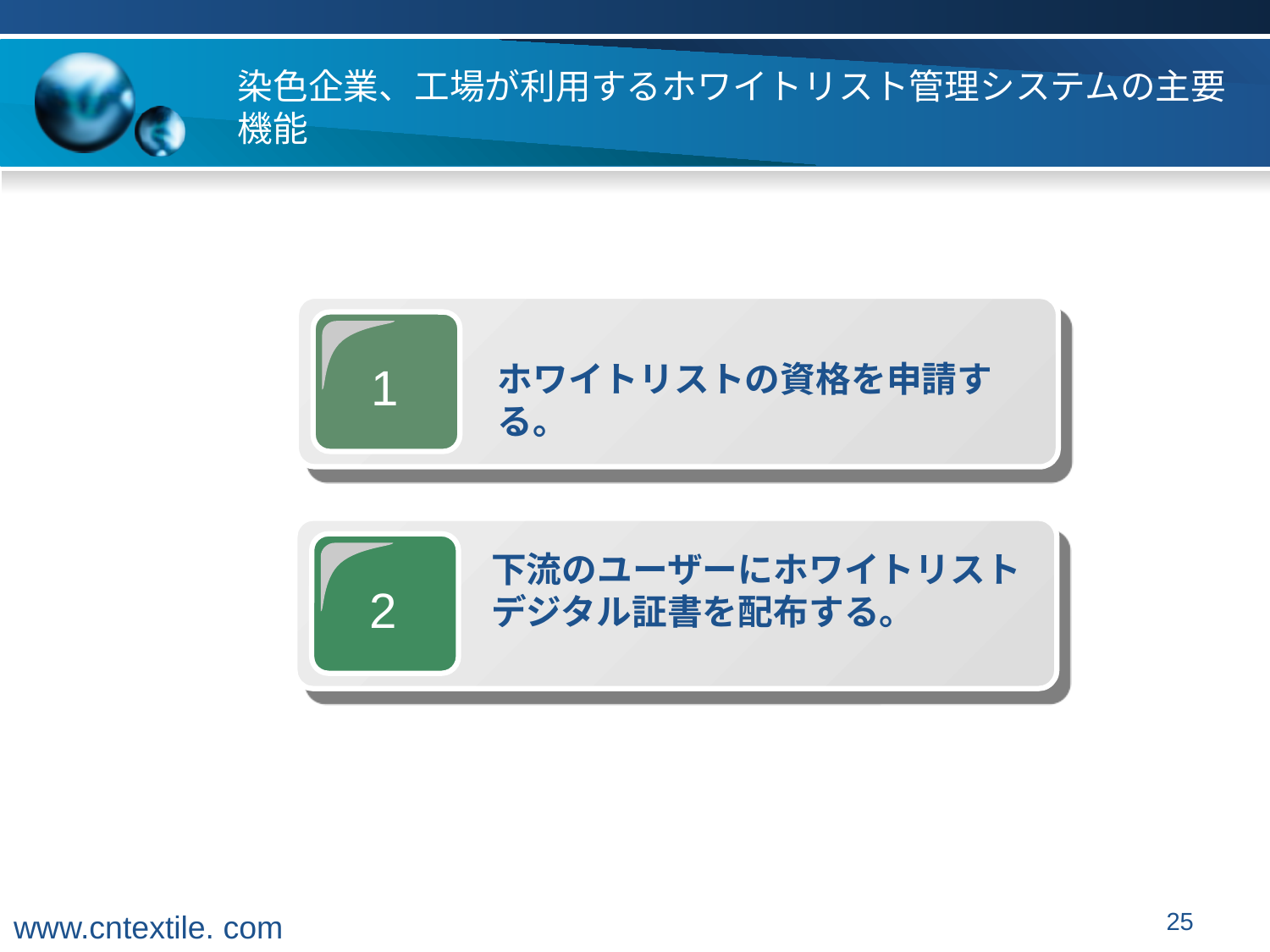

# 染色企業、工場が利用するホワイトリスト管理システムの主要機能

1
ホワイトリストの資格を申請する。

下流のユーザーにホワイトリストデジタル証書を配布する。

2
25
www.cntextile. com